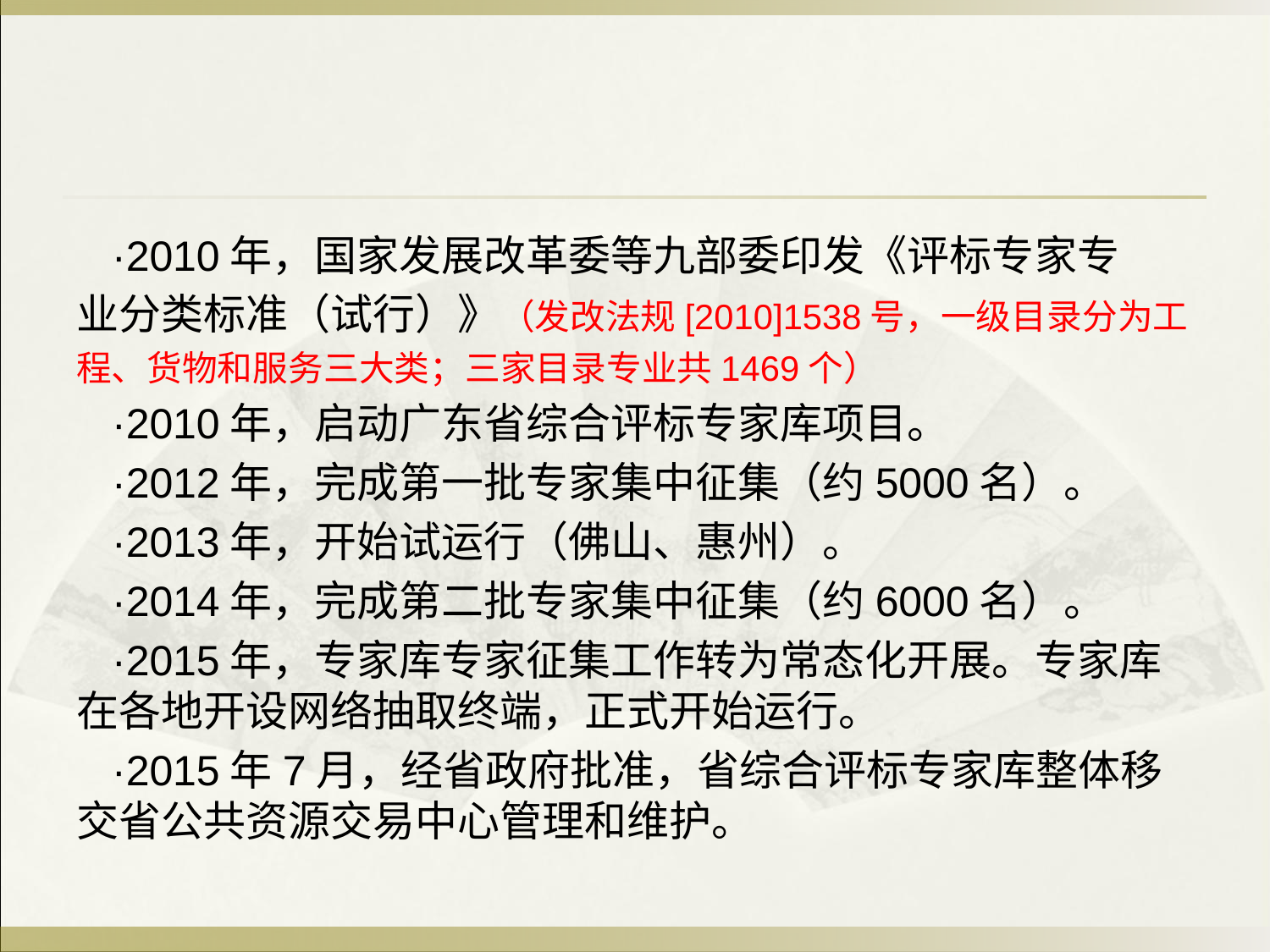

·2010年，国家发展改革委等九部委印发《评标专家专
业分类标准（试行）》（发改法规[2010]1538号，一级目录分为工
程、货物和服务三大类；三家目录专业共1469个）
   ·2010年，启动广东省综合评标专家库项目。
   ·2012年，完成第一批专家集中征集（约5000名）。
   ·2013年，开始试运行（佛山、惠州）。
   ·2014年，完成第二批专家集中征集（约6000名）。
   ·2015年，专家库专家征集工作转为常态化开展。专家库在各地开设网络抽取终端，正式开始运行。
   ·2015年7月，经省政府批准，省综合评标专家库整体移交省公共资源交易中心管理和维护。